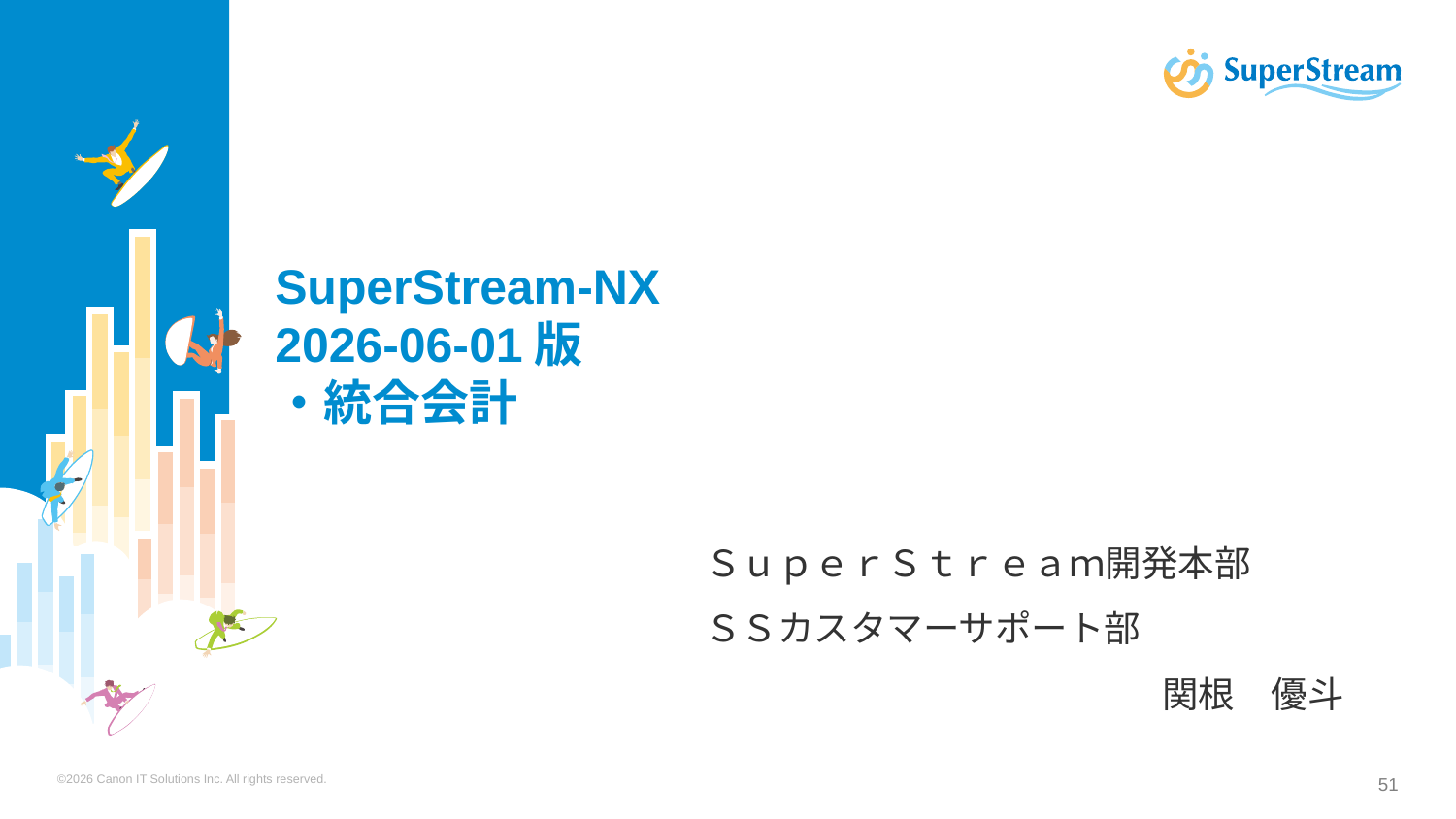

SuperStream-NX
2026-06-01版
・統合会計
ＳｕｐｅｒＳｔｒｅａｍ開発本部
ＳＳカスタマーサポート部
関根　優斗
©2026 Canon IT Solutions Inc. All rights reserved.
51